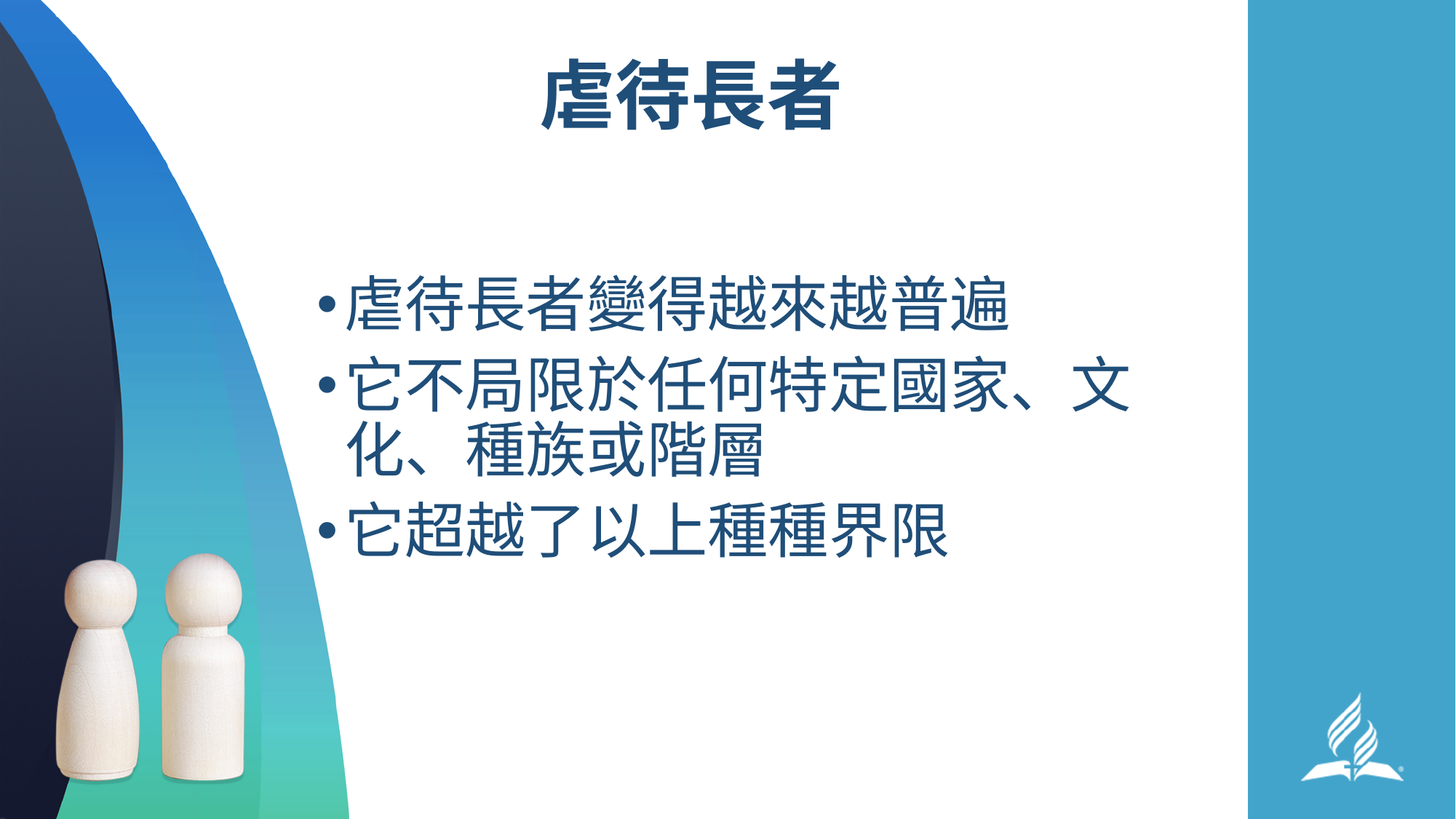

# 虐待長者

虐待長者變得越來越普遍
它不局限於任何特定國家、文化、種族或階層
它超越了以上種種界限